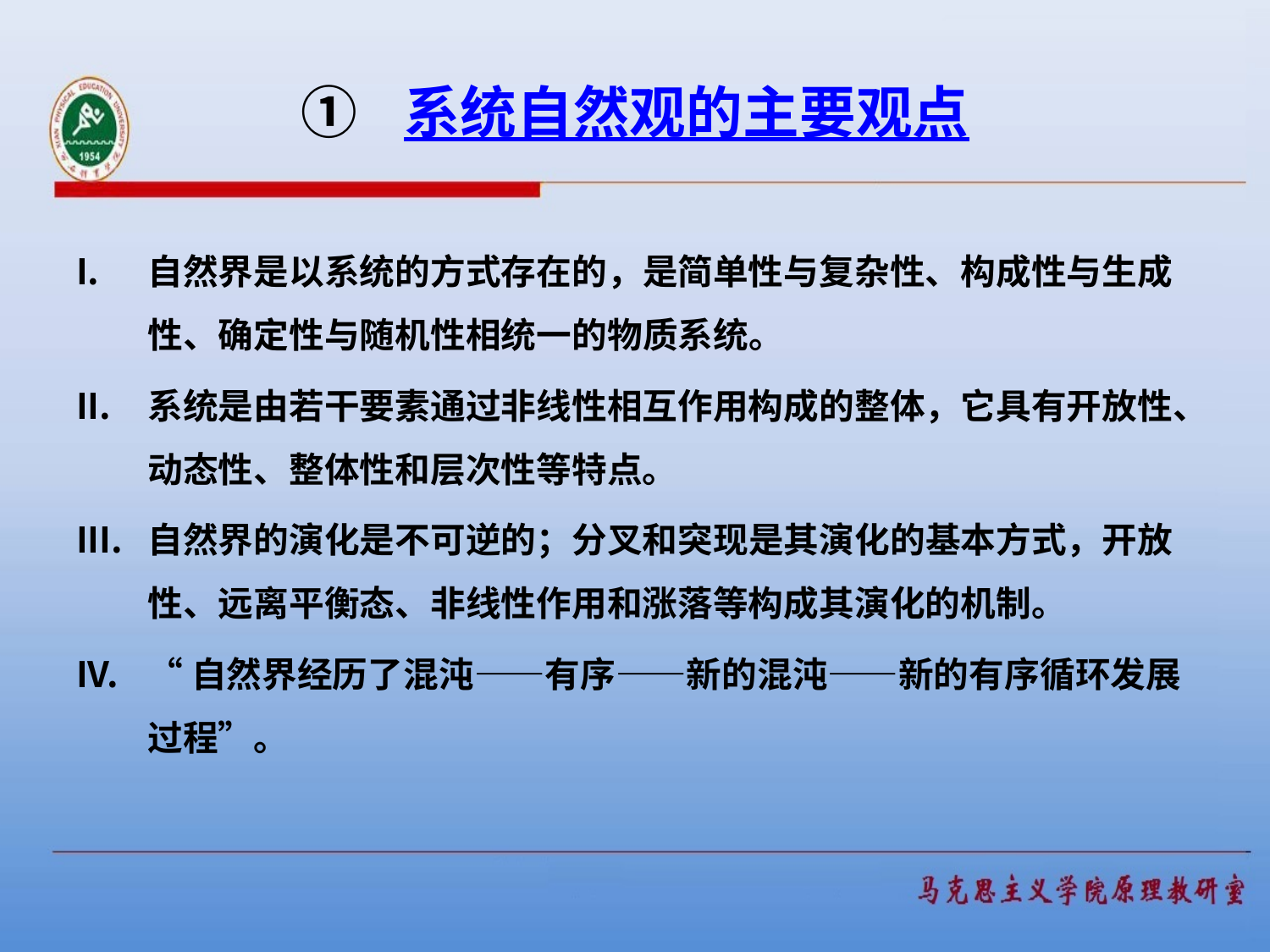

# 系统自然观的主要观点
自然界是以系统的方式存在的，是简单性与复杂性、构成性与生成性、确定性与随机性相统一的物质系统。
系统是由若干要素通过非线性相互作用构成的整体，它具有开放性、动态性、整体性和层次性等特点。
自然界的演化是不可逆的；分叉和突现是其演化的基本方式，开放性、远离平衡态、非线性作用和涨落等构成其演化的机制。
“自然界经历了混沌——有序——新的混沌——新的有序循环发展过程”。